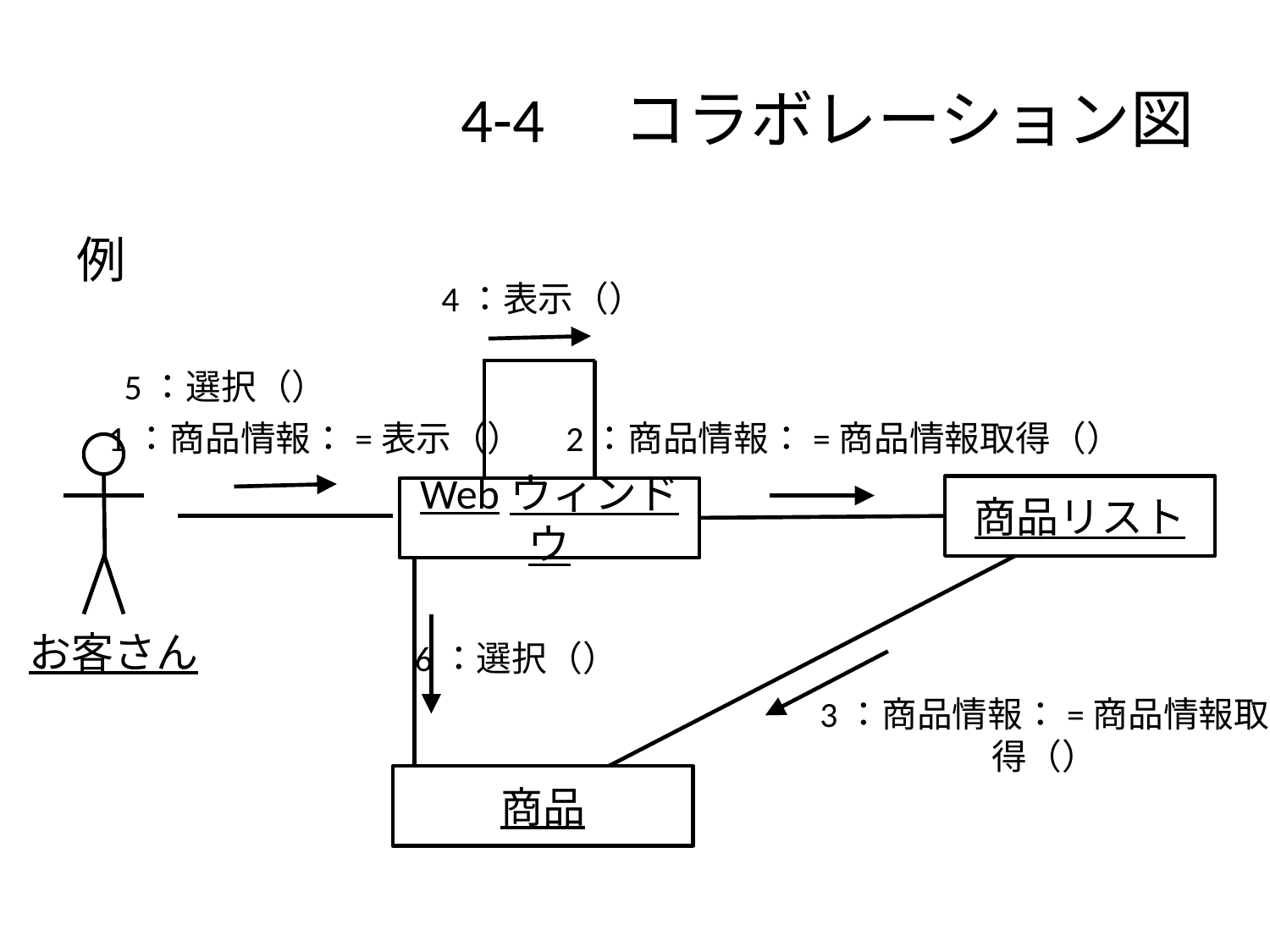

# 4-4　コラボレーション図
例
4：表示（）
5：選択（）
1：商品情報：=表示（）
2：商品情報：=商品情報取得（）

商品リスト
Webウィンドウ
お客さん
6：選択（）
3：商品情報：=商品情報取得（）
商品